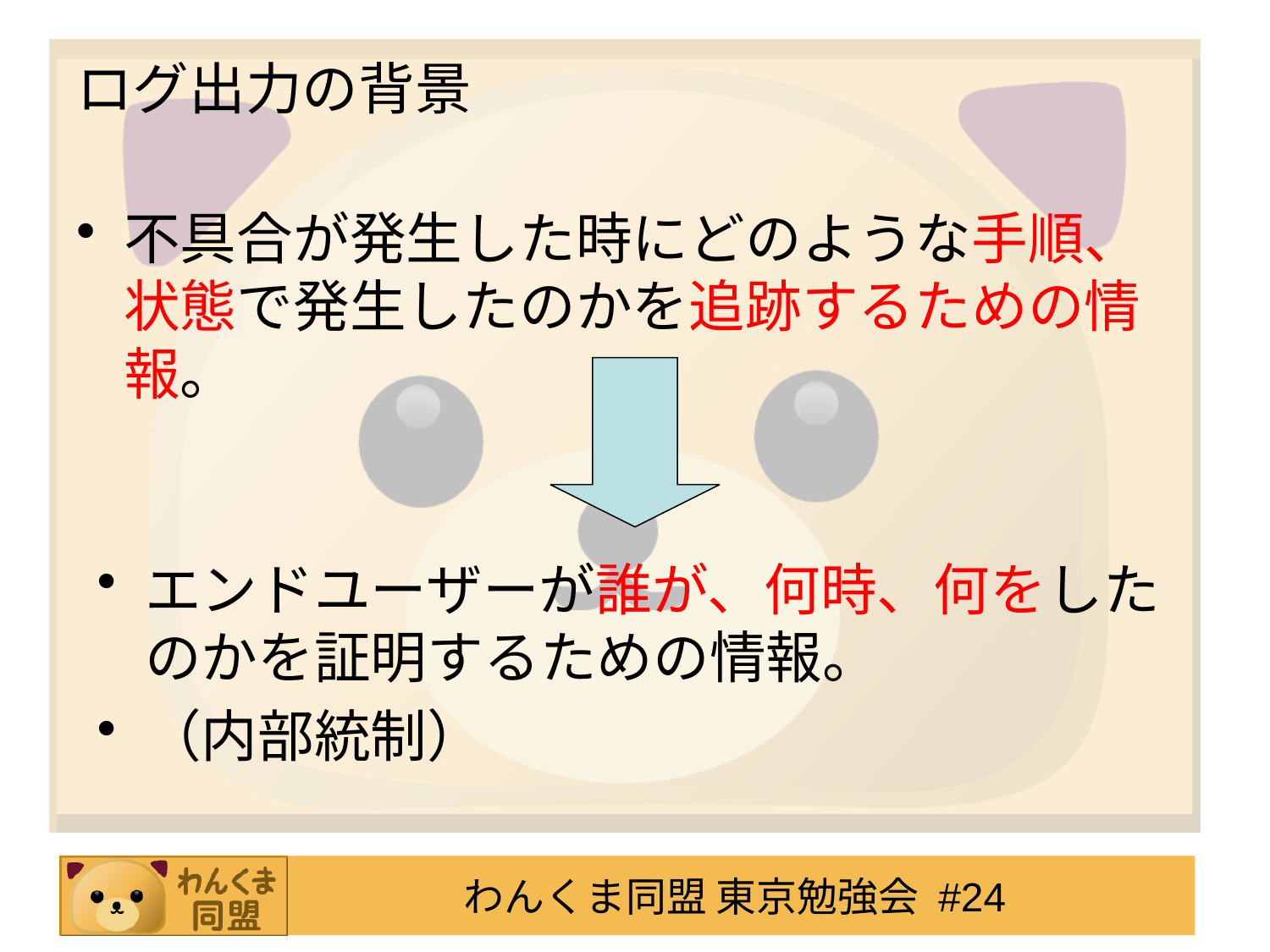

# ログ出力の背景
不具合が発生した時にどのような手順、状態で発生したのかを追跡するための情報。

エンドユーザーが誰が、何時、何をしたのかを証明するための情報。
（内部統制）